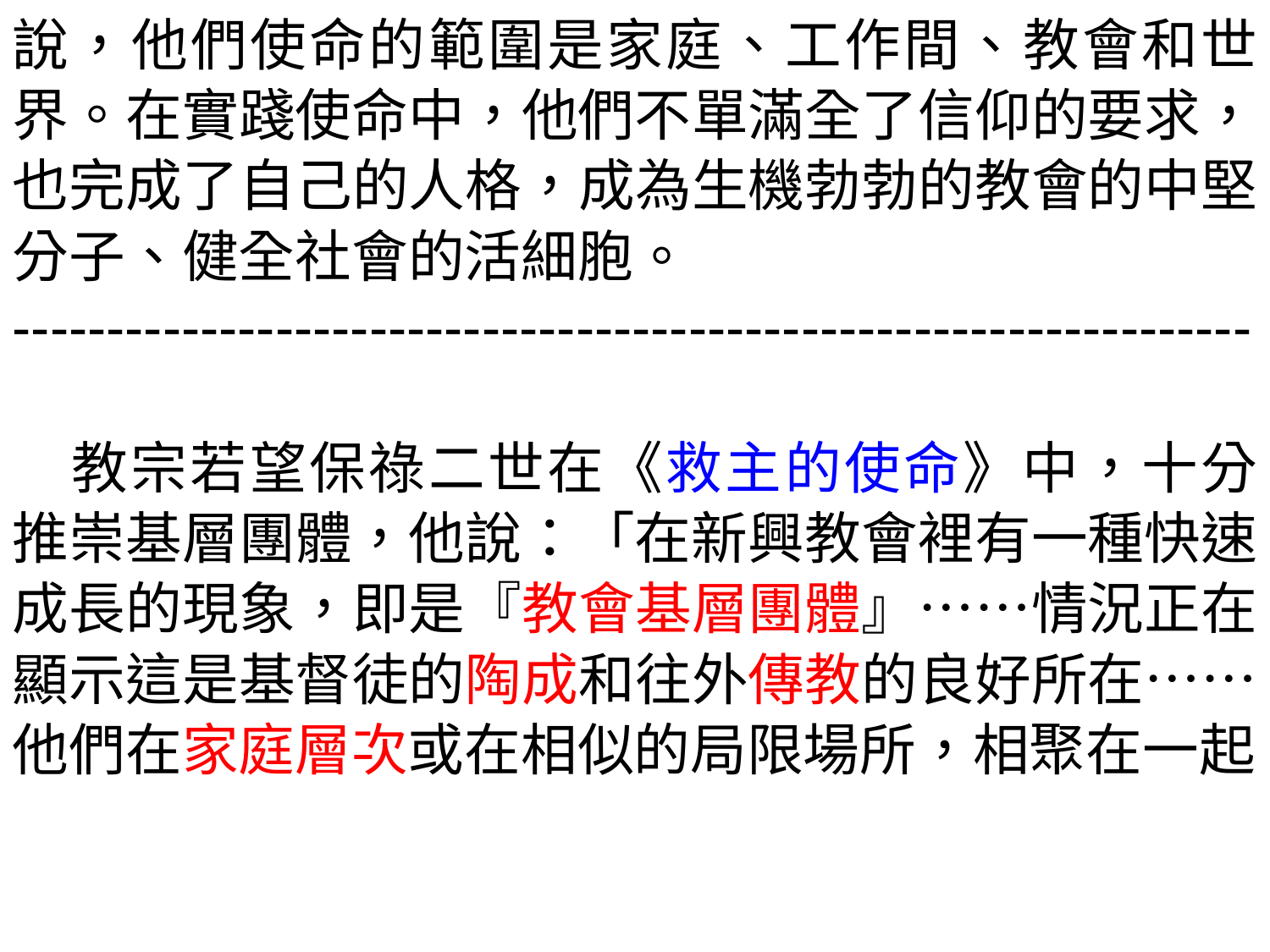

說，他們使命的範圍是家庭、工作間、教會和世界。在實踐使命中，他們不單滿全了信仰的要求，也完成了自己的人格，成為生機勃勃的教會的中堅分子、健全社會的活細胞。
------------------------------------------------------------------

教宗若望保祿二世在《救主的使命》中，十分推崇基層團體，他說：「在新興教會裡有一種快速成長的現象，即是『教會基層團體』……情況正在顯示這是基督徒的陶成和往外傳教的良好所在……他們在家庭層次或在相似的局限場所，相聚在一起